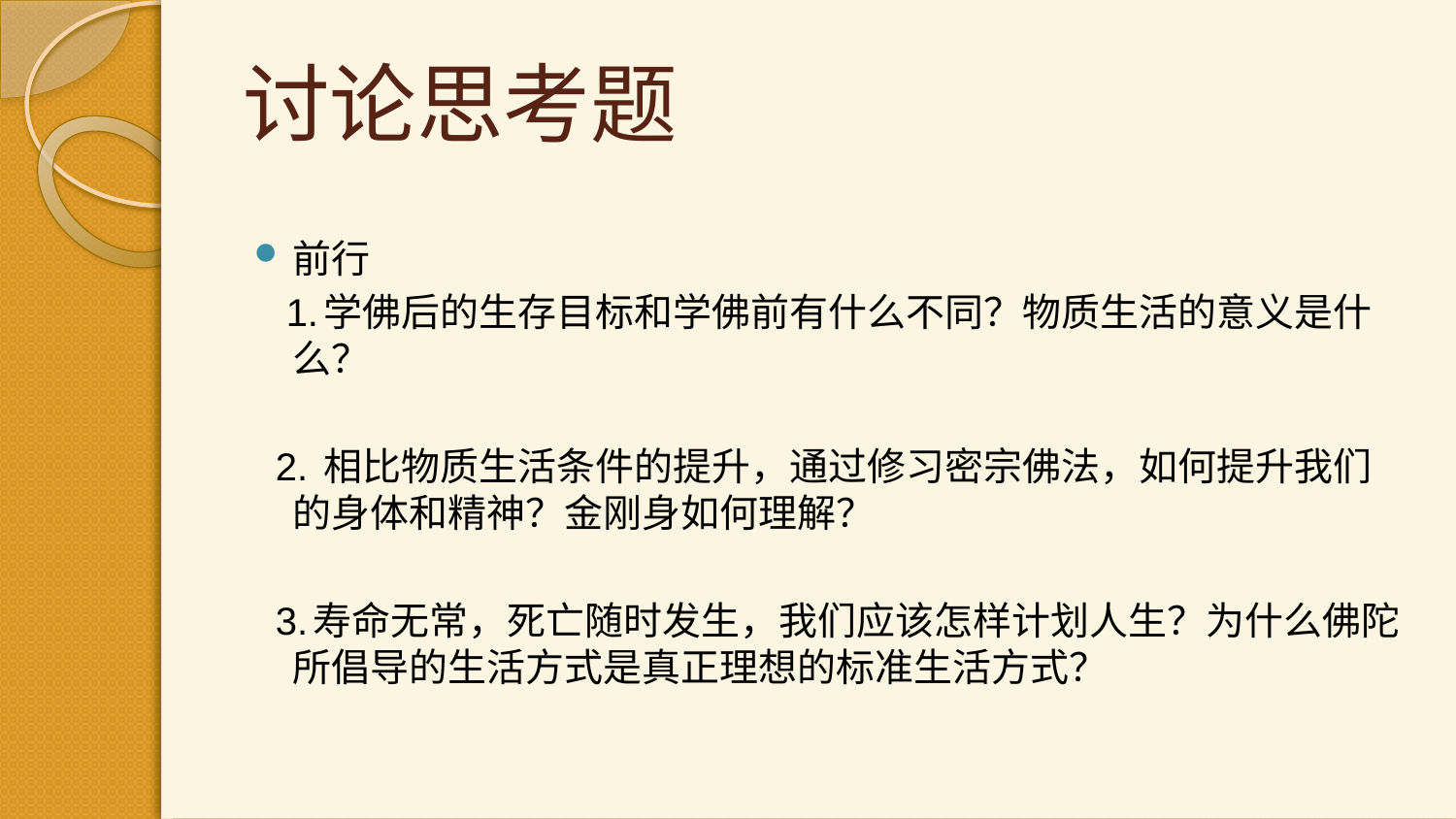

# 讨论思考题

前行
   1.学佛后的生存目标和学佛前有什么不同？物质生活的意义是什么？

  2. 相比物质生活条件的提升，通过修习密宗佛法，如何提升我们的身体和精神？金刚身如何理解？

  3.寿命无常，死亡随时发生，我们应该怎样计划人生？为什么佛陀所倡导的生活方式是真正理想的标准生活方式？